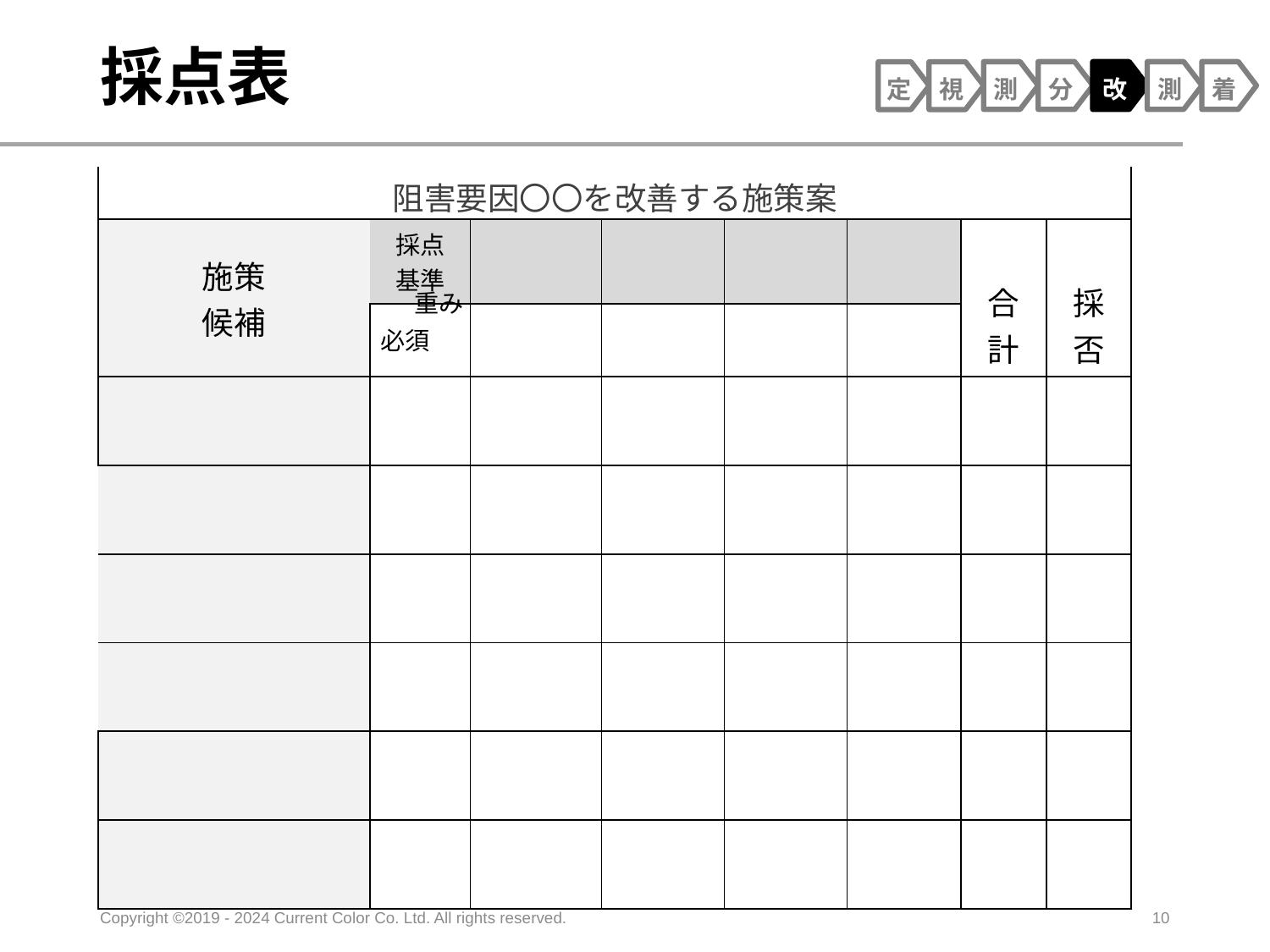

# 採点表
測
分
改
測
着
定
視
| 阻害要因〇〇を改善する施策案 |  |  |  |  |  |  |  |
| --- | --- | --- | --- | --- | --- | --- | --- |
| 施策 候補 | 採点 基準 |  |  |  |  | 合計 | 採否 |
|  |  |  |  |  |  |  |  |
|  |  |  |  |  |  |  |  |
|  |  |  |  |  |  |  |  |
|  |  |  |  |  |  |  |  |
|  |  |  |  |  |  |  |  |
|  |  |  |  |  |  |  |  |
|  |  |  |  |  |  |  |  |
重み
必須
Copyright ©2019 - 2024 Current Color Co. Ltd. All rights reserved.
10